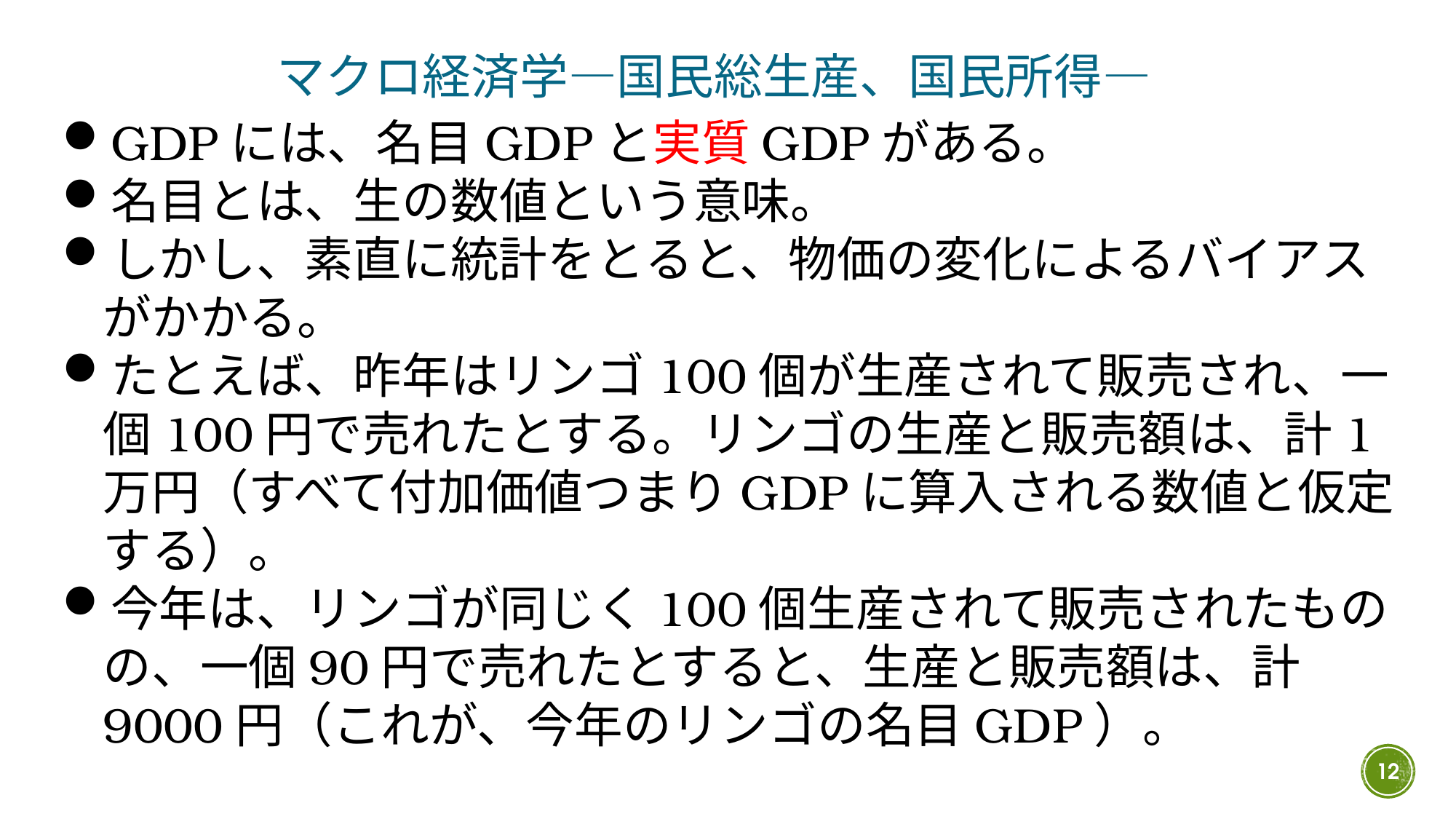

マクロ経済学―国民総生産、国民所得―
GDPには、名目GDPと実質GDPがある。
名目とは、生の数値という意味。
しかし、素直に統計をとると、物価の変化によるバイアスがかかる。
たとえば、昨年はリンゴ100個が生産されて販売され、一個100円で売れたとする。リンゴの生産と販売額は、計1万円（すべて付加価値つまりGDPに算入される数値と仮定する）。
今年は、リンゴが同じく100個生産されて販売されたものの、一個90円で売れたとすると、生産と販売額は、計9000円（これが、今年のリンゴの名目GDP）。
12